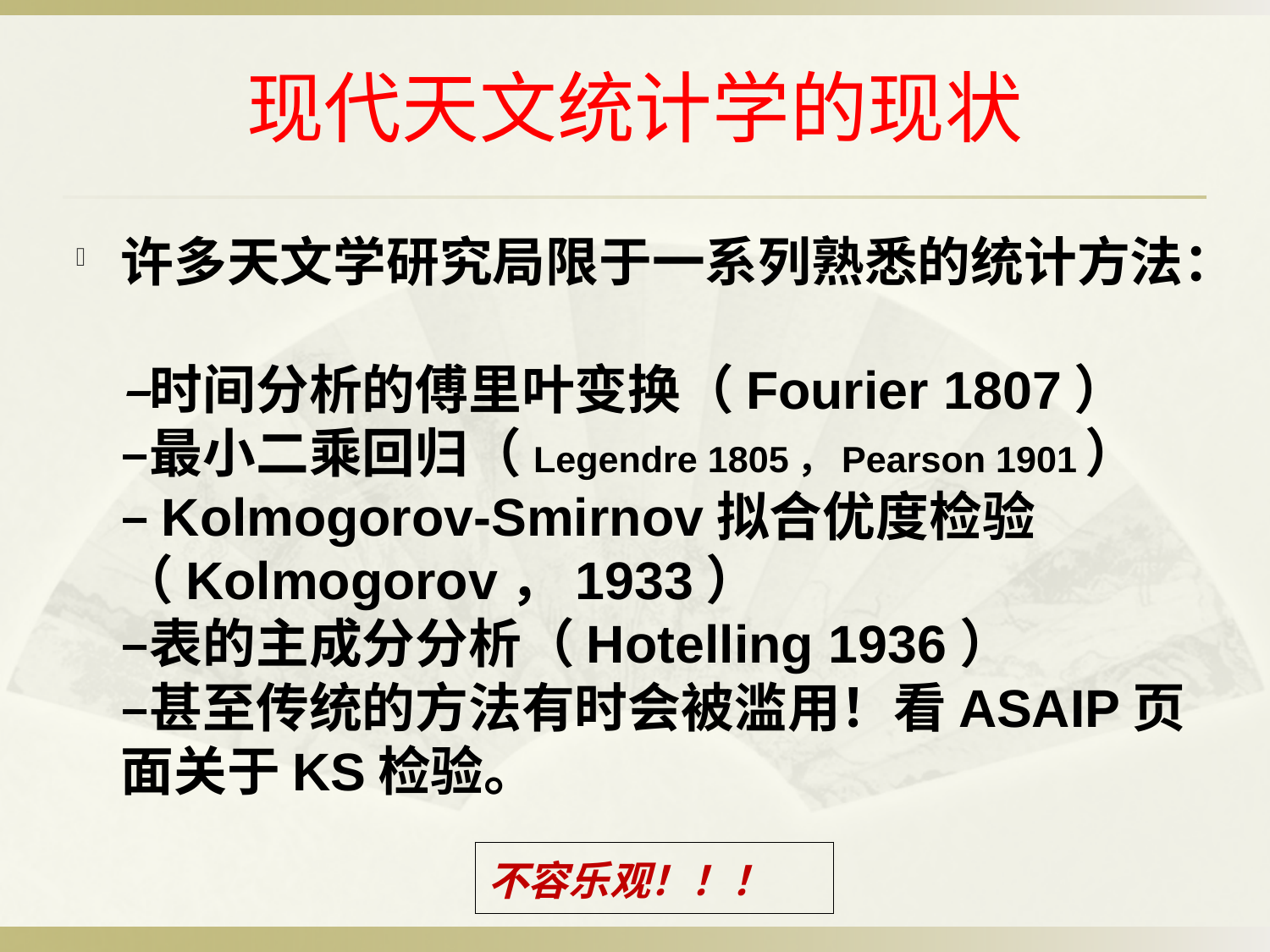

# 现代天文统计学的现状
许多天文学研究局限于一系列熟悉的统计方法：
–时间分析的傅里叶变换（Fourier 1807）
–最小二乘回归（Legendre 1805，Pearson 1901）
–Kolmogorov-Smirnov拟合优度检验（Kolmogorov，1933）
–表的主成分分析（Hotelling 1936）
–甚至传统的方法有时会被滥用！看ASAIP页面关于KS检验。
| 不容乐观！！！ |
| --- |